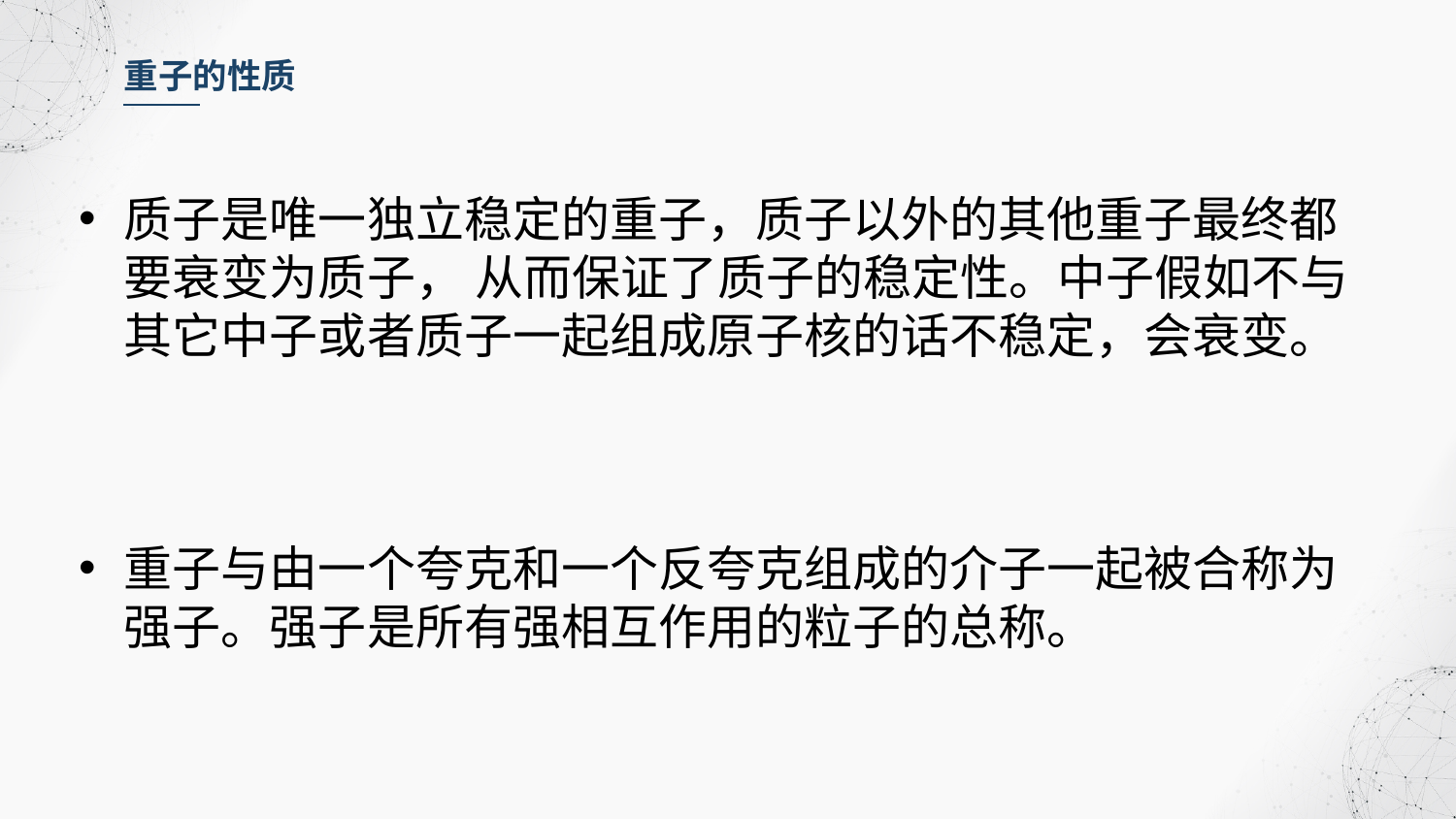

重子的性质
质子是唯一独立稳定的重子，质子以外的其他重子最终都要衰变为质子， 从而保证了质子的稳定性。中子假如不与其它中子或者质子一起组成原子核的话不稳定，会衰变。

重子与由一个夸克和一个反夸克组成的介子一起被合称为强子。强子是所有强相互作用的粒子的总称。